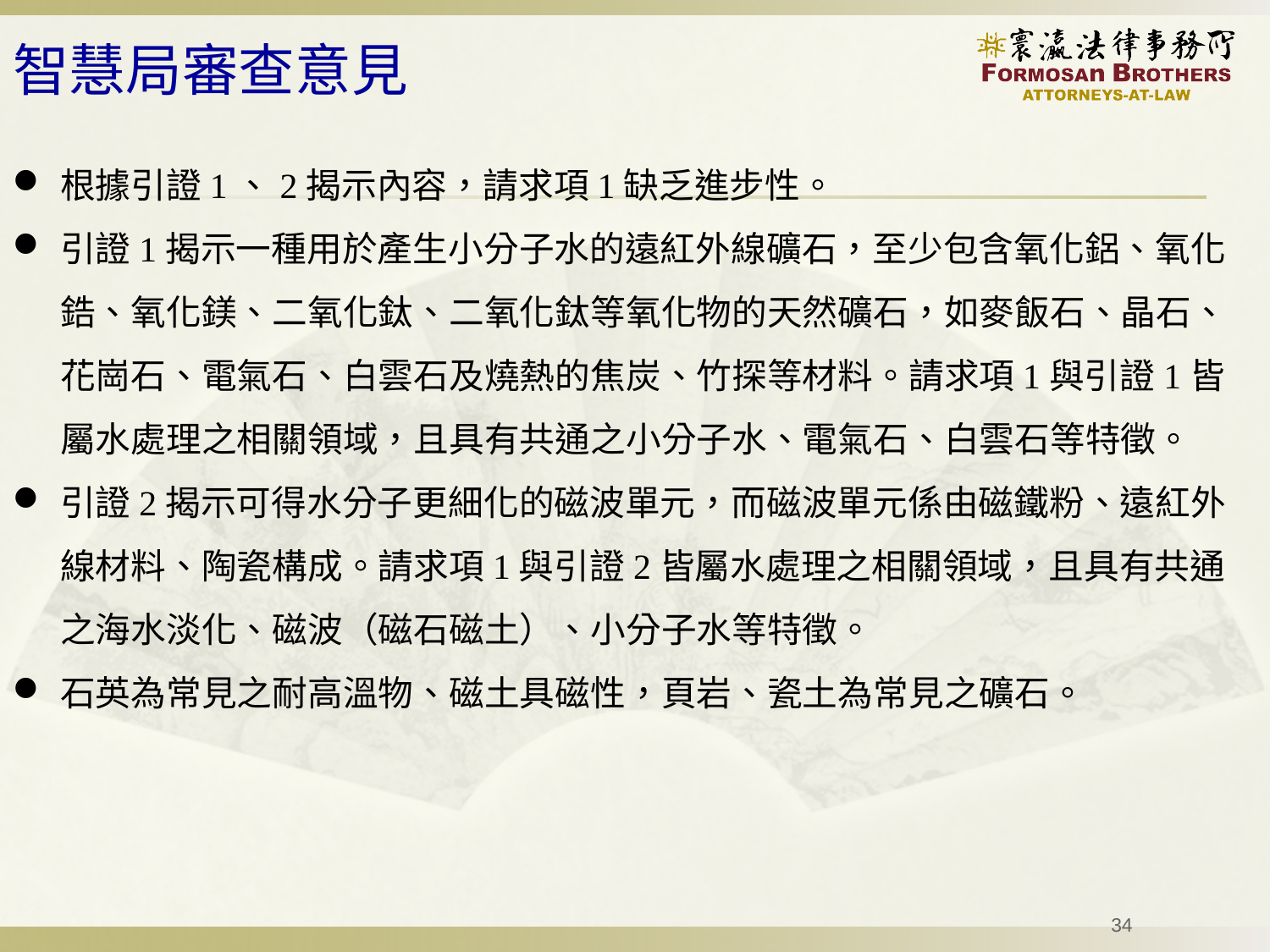

# 智慧局審查意見
根據引證1、2揭示內容，請求項1缺乏進步性。
引證1揭示一種用於產生小分子水的遠紅外線礦石，至少包含氧化鋁、氧化鋯、氧化鎂、二氧化鈦、二氧化鈦等氧化物的天然礦石，如麥飯石、晶石、花崗石、電氣石、白雲石及燒熱的焦炭、竹探等材料。請求項1與引證1皆屬水處理之相關領域，且具有共通之小分子水、電氣石、白雲石等特徵。
引證2揭示可得水分子更細化的磁波單元，而磁波單元係由磁鐵粉、遠紅外線材料、陶瓷構成。請求項1與引證2皆屬水處理之相關領域，且具有共通之海水淡化、磁波（磁石磁土）、小分子水等特徵。
石英為常見之耐高溫物、磁土具磁性，頁岩、瓷土為常見之礦石。
34